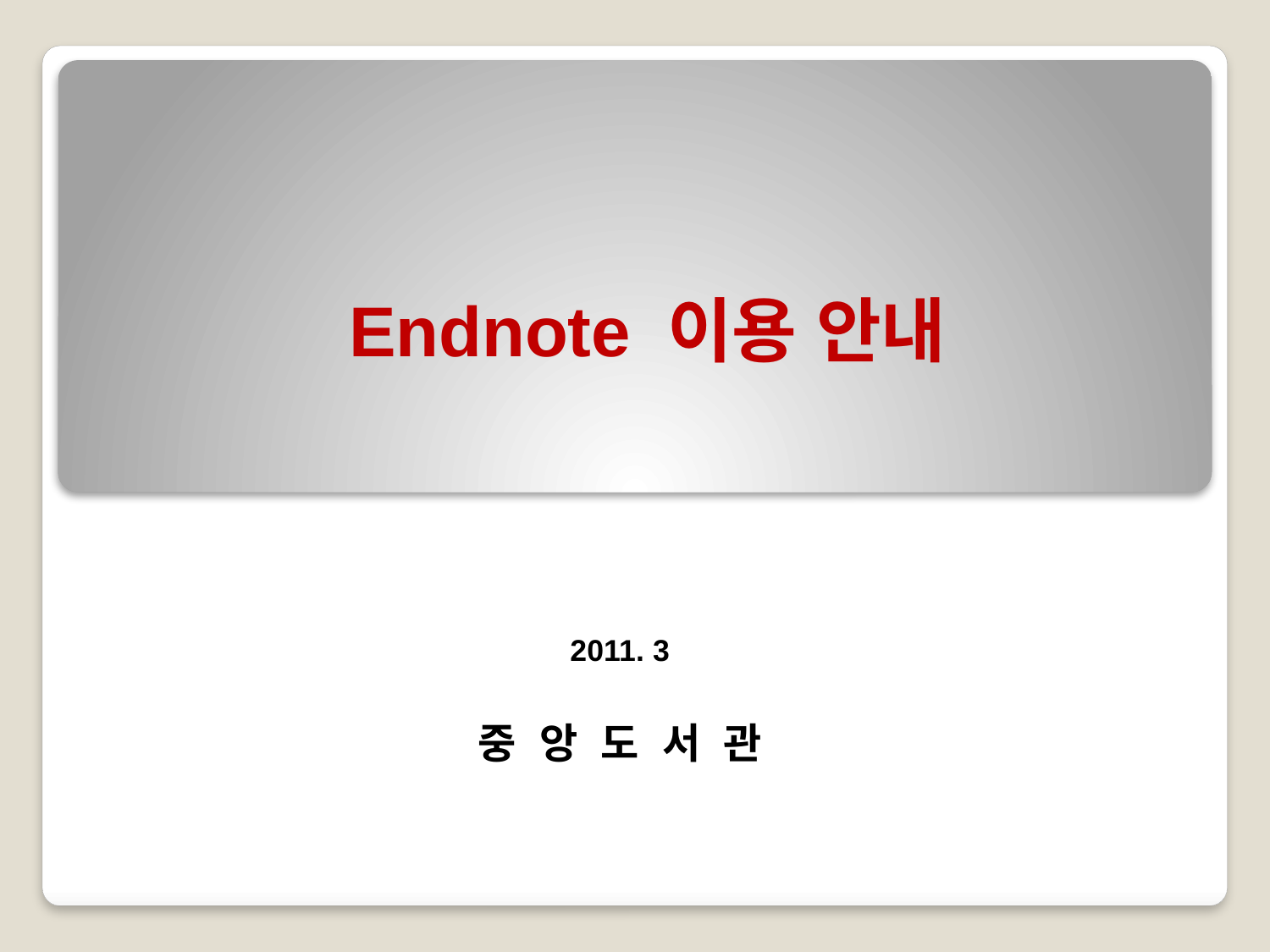

# Endnote 이용 안내
2011. 3

중  앙  도  서  관